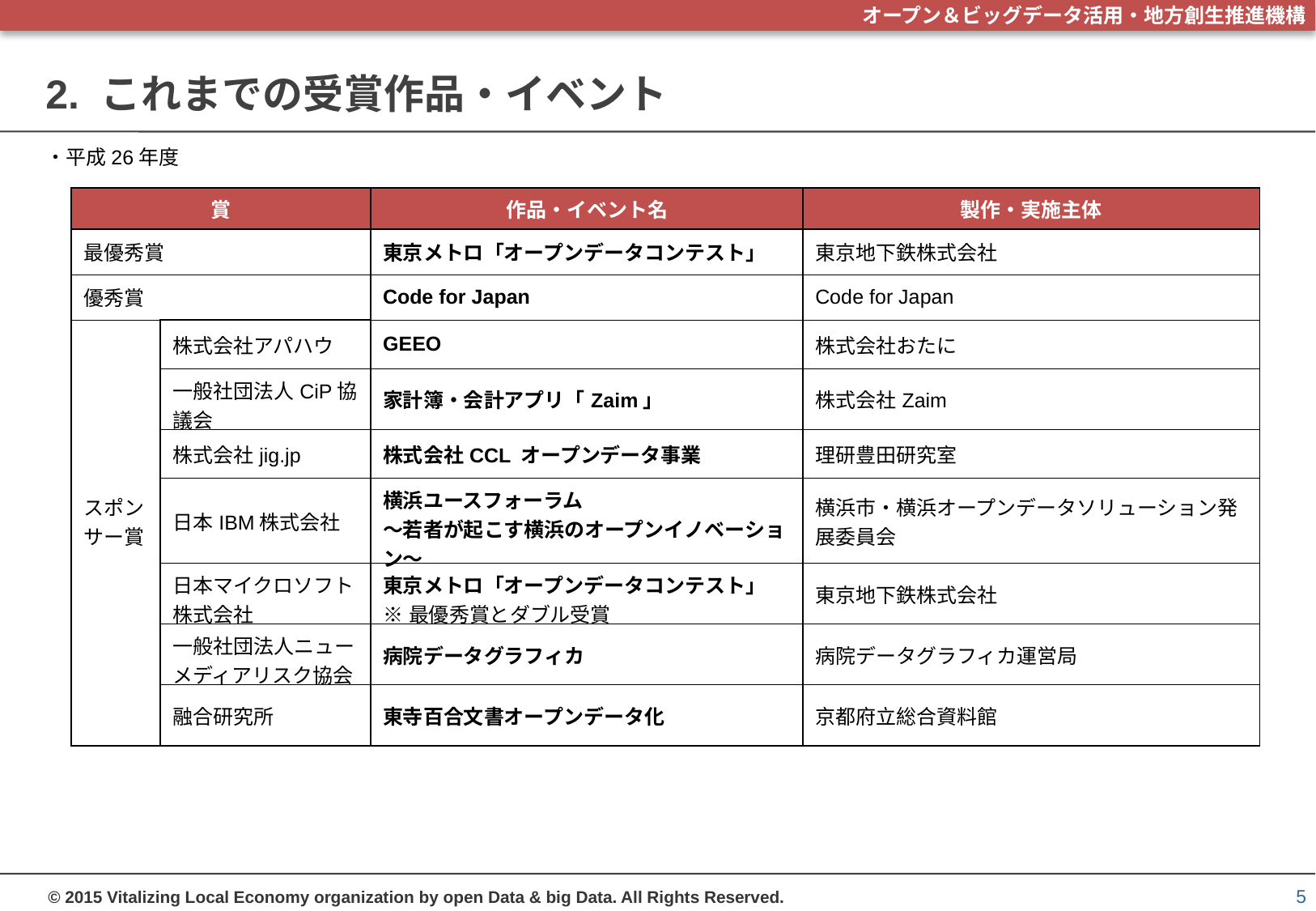

# 2. これまでの受賞作品・イベント
・平成26年度
| 賞 |  | 作品・イベント名 | 製作・実施主体 |
| --- | --- | --- | --- |
| 最優秀賞 |  | 東京メトロ「オープンデータコンテスト」 | 東京地下鉄株式会社 |
| 優秀賞 |  | Code for Japan | Code for Japan |
|  | 株式会社アパハウ | GEEO | 株式会社おたに |
|  | 一般社団法人CiP協議会 | 家計簿・会計アプリ「Zaim」 | 株式会社Zaim |
|  | 株式会社jig.jp | 株式会社CCL オープンデータ事業 | 理研豊田研究室 |
| スポンサー賞 | 日本IBM株式会社 | 横浜ユースフォーラム 〜若者が起こす横浜のオープンイノベーション〜 | 横浜市・横浜オープンデータソリューション発展委員会 |
|  | 日本マイクロソフト株式会社 | 東京メトロ「オープンデータコンテスト」 ※最優秀賞とダブル受賞 | 東京地下鉄株式会社 |
|  | 一般社団法人ニューメディアリスク協会 | 病院データグラフィカ | 病院データグラフィカ運営局 |
|  | 融合研究所 | 東寺百合文書オープンデータ化 | 京都府立総合資料館 |
5